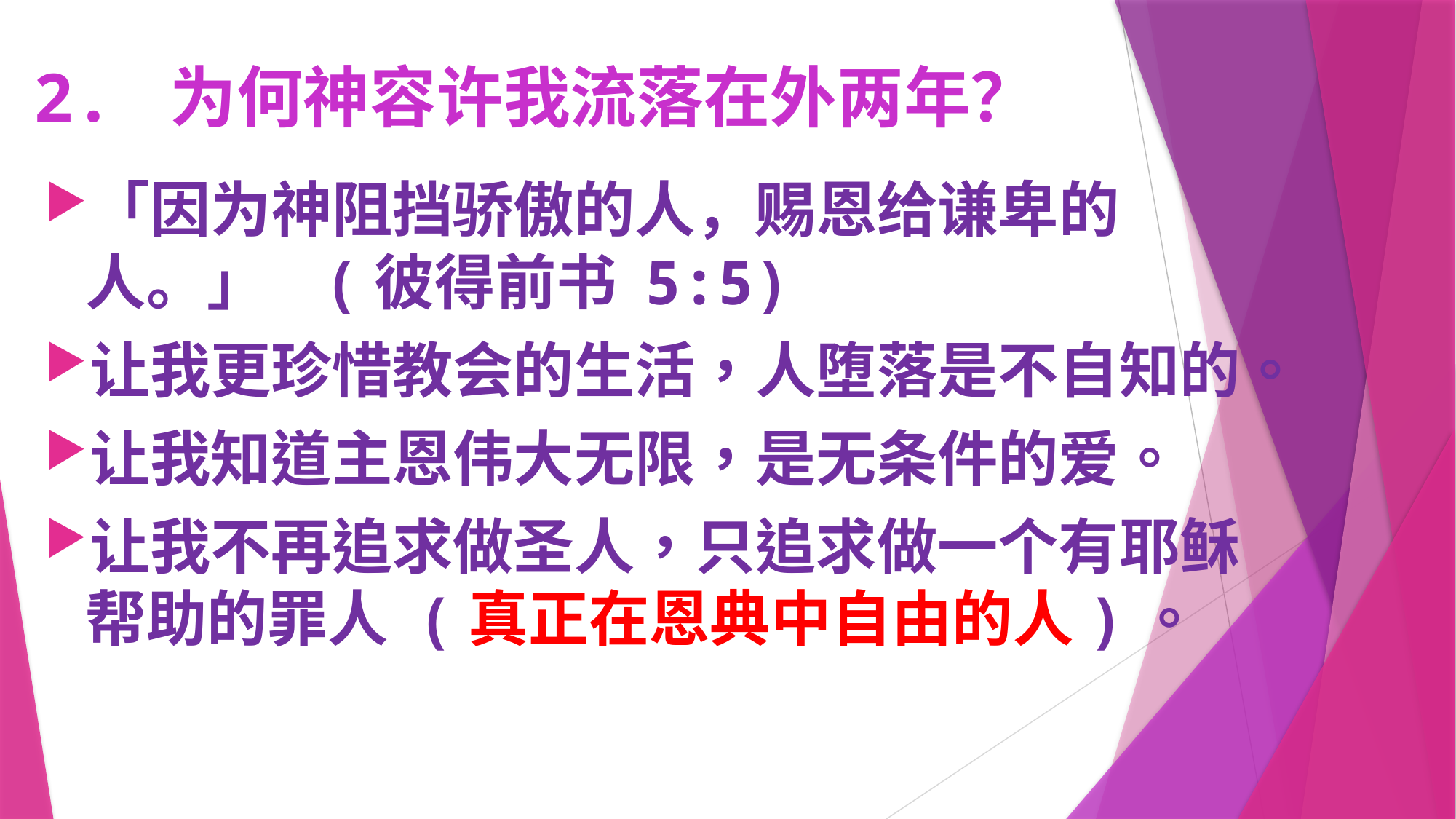

# 2. 为何神容许我流落在外两年？
「因为神阻挡骄傲的人，赐恩给谦卑的人。」   (彼得前书 5:5)
让我更珍惜教会的生活，人堕落是不自知的。
让我知道主恩伟大无限，是无条件的爱。
让我不再追求做圣人，只追求做一个有耶稣帮助的罪人 (真正在恩典中自由的人)。